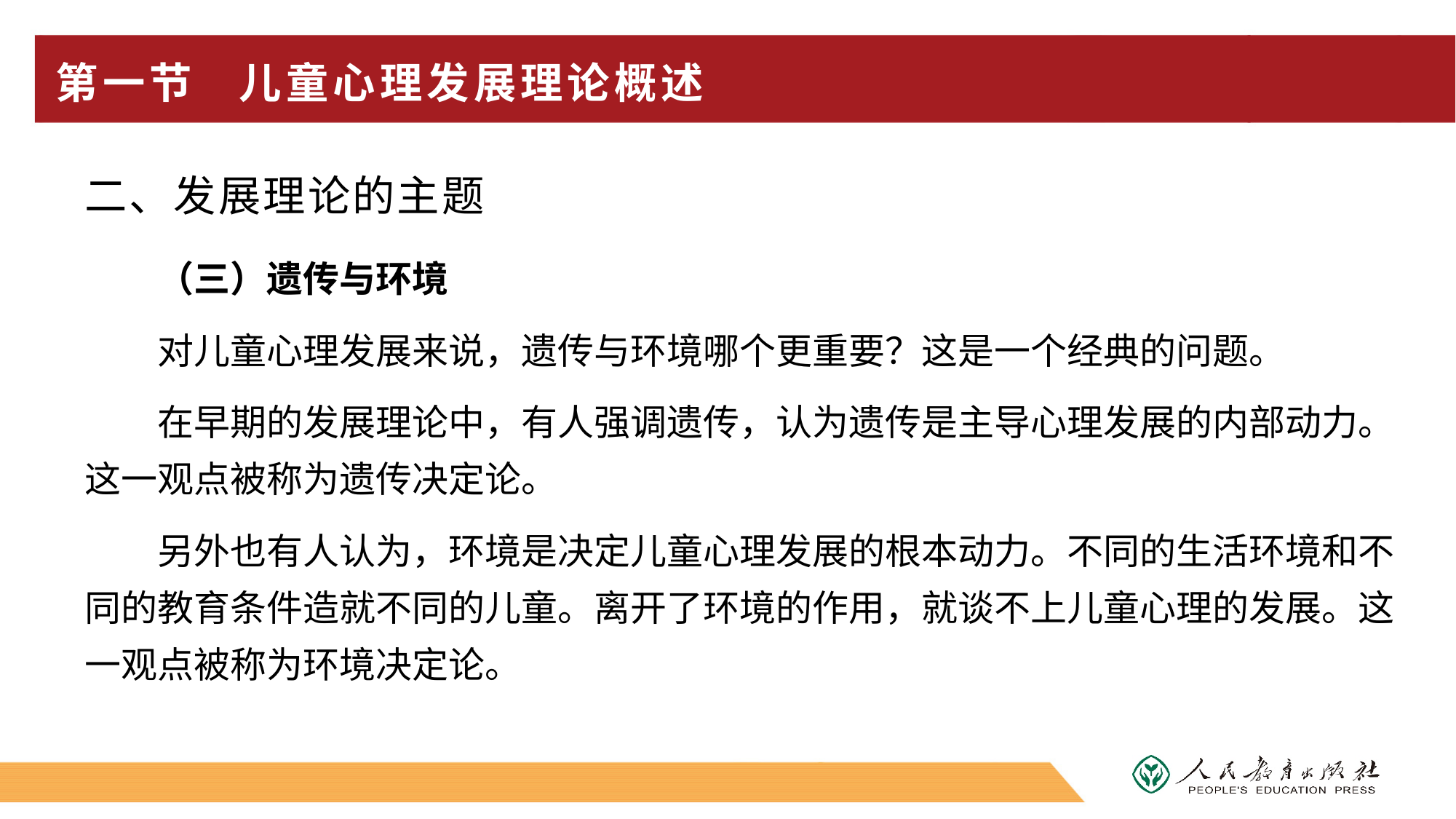

# 第一节   儿童心理发展理论概述
二、发展理论的主题
（三）遗传与环境
对儿童心理发展来说，遗传与环境哪个更重要？这是一个经典的问题。
在早期的发展理论中，有人强调遗传，认为遗传是主导心理发展的内部动力。这一观点被称为遗传决定论。
另外也有人认为，环境是决定儿童心理发展的根本动力。不同的生活环境和不同的教育条件造就不同的儿童。离开了环境的作用，就谈不上儿童心理的发展。这一观点被称为环境决定论。